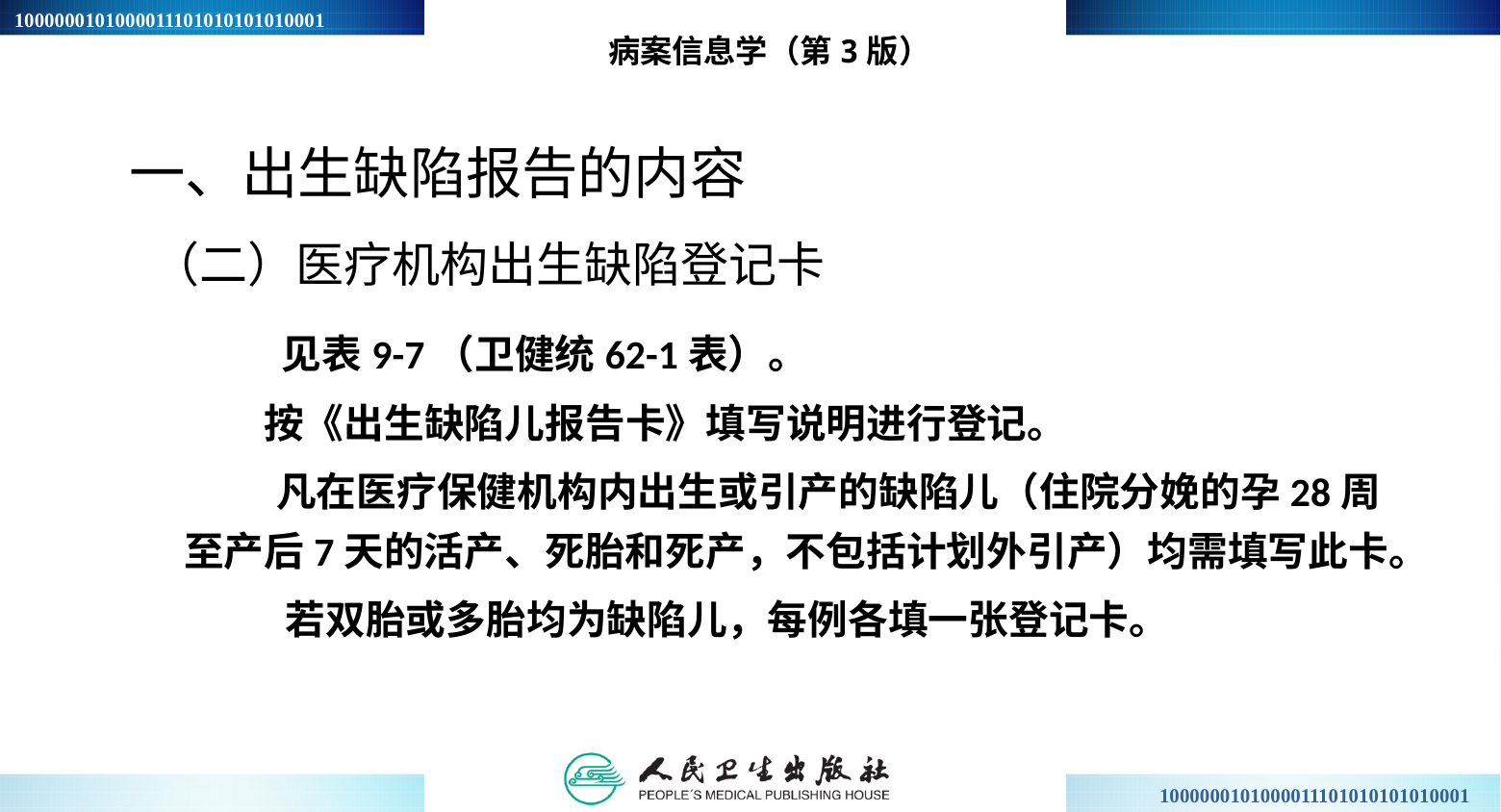

病案信息学（第3版）
一、出生缺陷报告的内容
 （二）医疗机构出生缺陷登记卡
             见表9-7（卫健统62-1表）。
              按《出生缺陷儿报告卡》填写说明进行登记。
               凡在医疗保健机构内出生或引产的缺陷儿（住院分娩的孕28周至产后7天的活产、死胎和死产，不包括计划外引产）均需填写此卡。
                若双胎或多胎均为缺陷儿，每例各填一张登记卡。